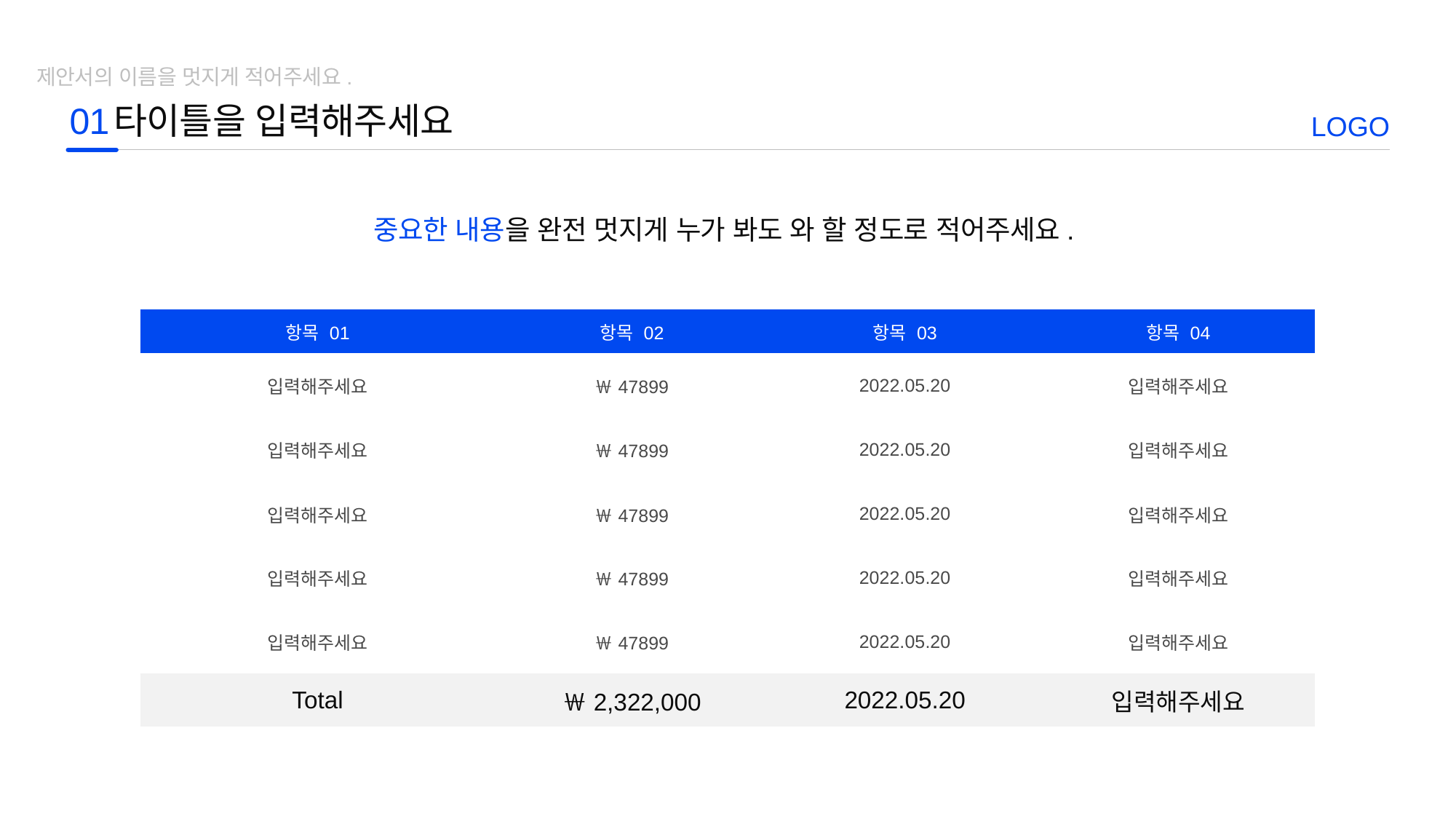

제안서의 이름을 멋지게 적어주세요.
01
타이틀을 입력해주세요
LOGO
중요한 내용을 완전 멋지게 누가 봐도 와 할 정도로 적어주세요.
| 항목 01 | 항목 02 | 항목 03 | 항목 04 |
| --- | --- | --- | --- |
| 입력해주세요 | ￦47899 | 2022.05.20 | 입력해주세요 |
| 입력해주세요 | ￦47899 | 2022.05.20 | 입력해주세요 |
| 입력해주세요 | ￦47899 | 2022.05.20 | 입력해주세요 |
| 입력해주세요 | ￦47899 | 2022.05.20 | 입력해주세요 |
| 입력해주세요 | ￦47899 | 2022.05.20 | 입력해주세요 |
| Total | ￦2,322,000 | 2022.05.20 | 입력해주세요 |